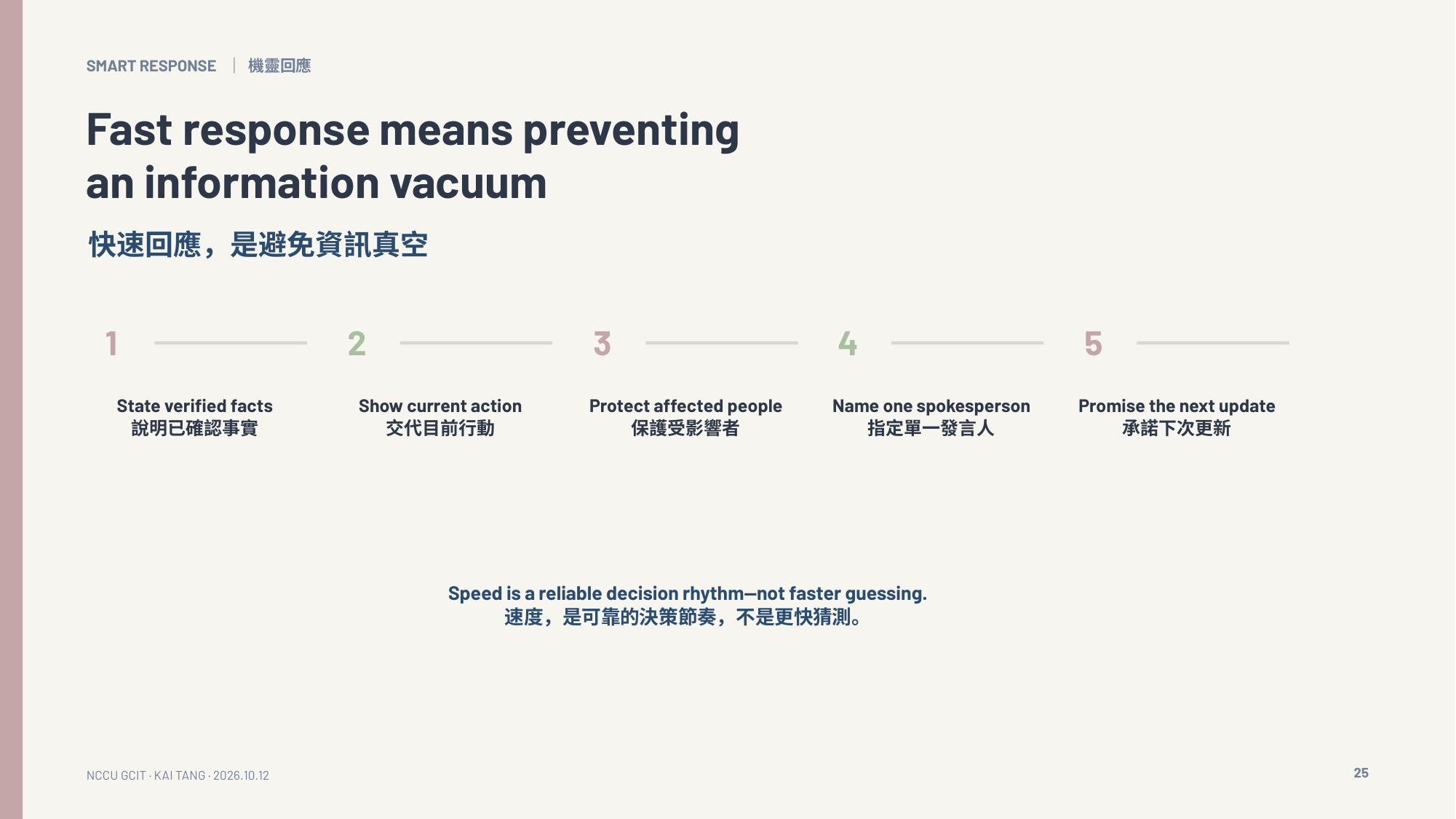

SMART RESPONSE  ｜  機靈回應
Fast response means preventing
an information vacuum
快速回應，是避免資訊真空
1
2
3
4
5

State verified facts
說明已確認事實
Show current action
交代目前行動
Protect affected people
保護受影響者
Name one spokesperson
指定單一發言人
Promise the next update
承諾下次更新
Speed is a reliable decision rhythm—not faster guessing.
速度，是可靠的決策節奏，不是更快猜測。
25
NCCU GCIT · KAI TANG · 2026.10.12